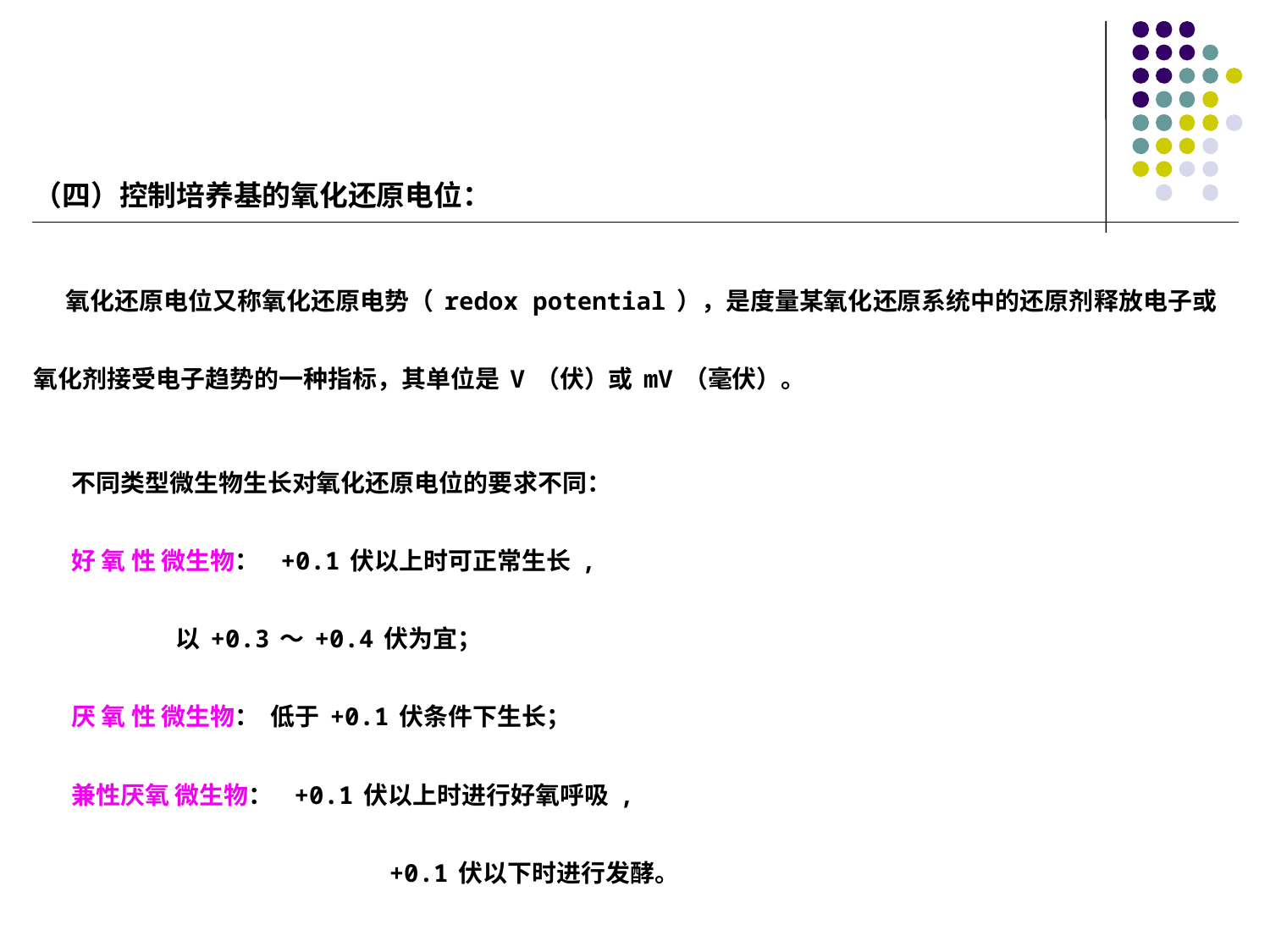

（四）控制培养基的氧化还原电位：

    氧化还原电位又称氧化还原电势（redox potential），是度量某氧化还原系统中的还原剂释放电子或氧化剂接受电子趋势的一种指标，其单位是V（伏）或mV（毫伏）。

     不同类型微生物生长对氧化还原电位的要求不同：
     好 氧 性 微生物：  +0.1伏以上时可正常生长,
                        以+0.3～+0.4伏为宜；
     厌 氧 性 微生物：  低于+0.1伏条件下生长；
     兼性厌氧 微生物：  +0.1伏以上时进行好氧呼吸,
                        +0.1伏以下时进行发酵。